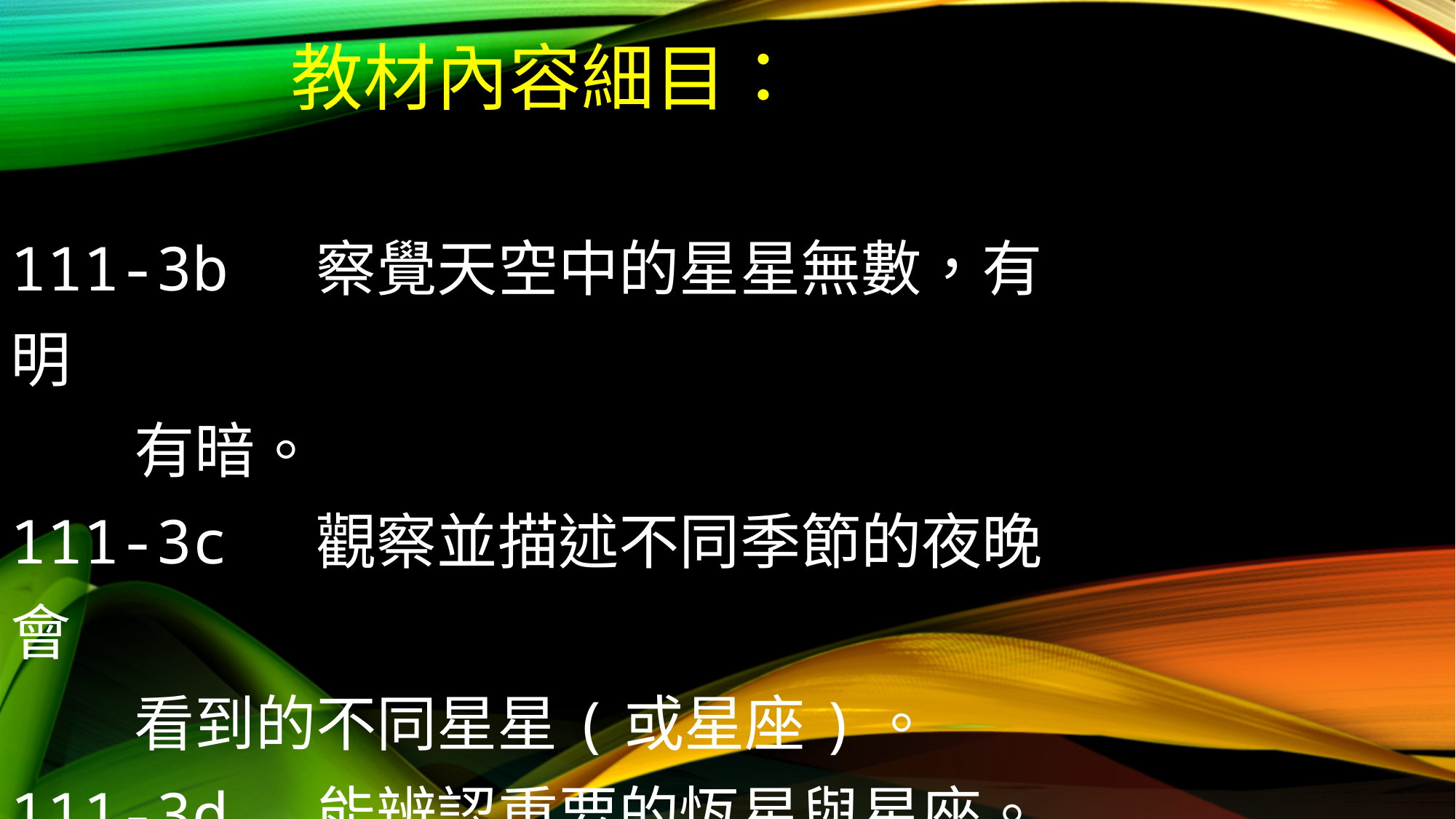

教材內容細目：

111-3b  察覺天空中的星星無數，有明
        有暗。
111-3c  觀察並描述不同季節的夜晚會
        看到的不同星星(或星座)。
111-3d  能辨認重要的恆星與星座。
111-3e  知道太陽是一顆恆星。